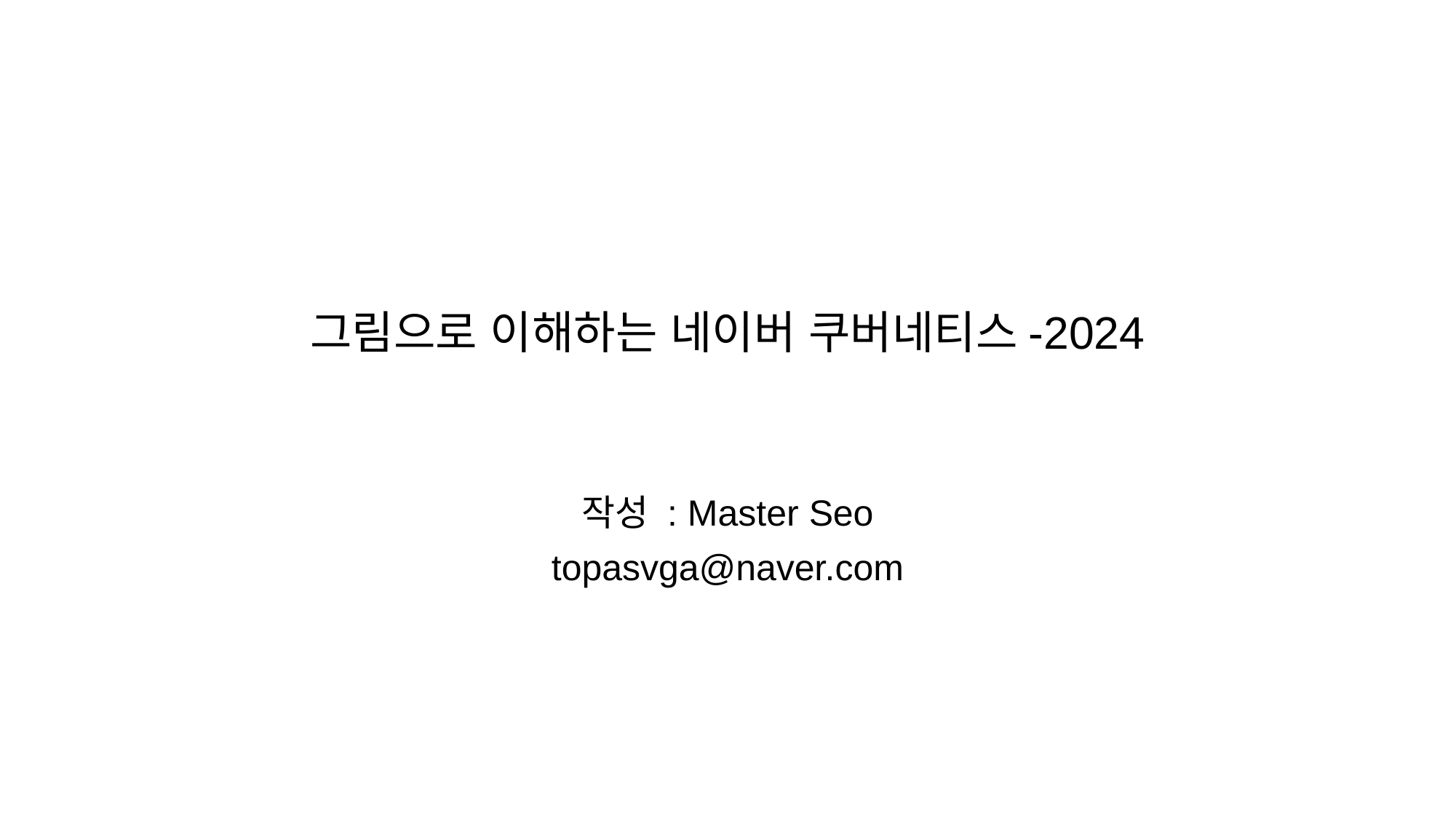

# 그림으로 이해하는 네이버 쿠버네티스-2024

작성 : Master Seo
topasvga@naver.com